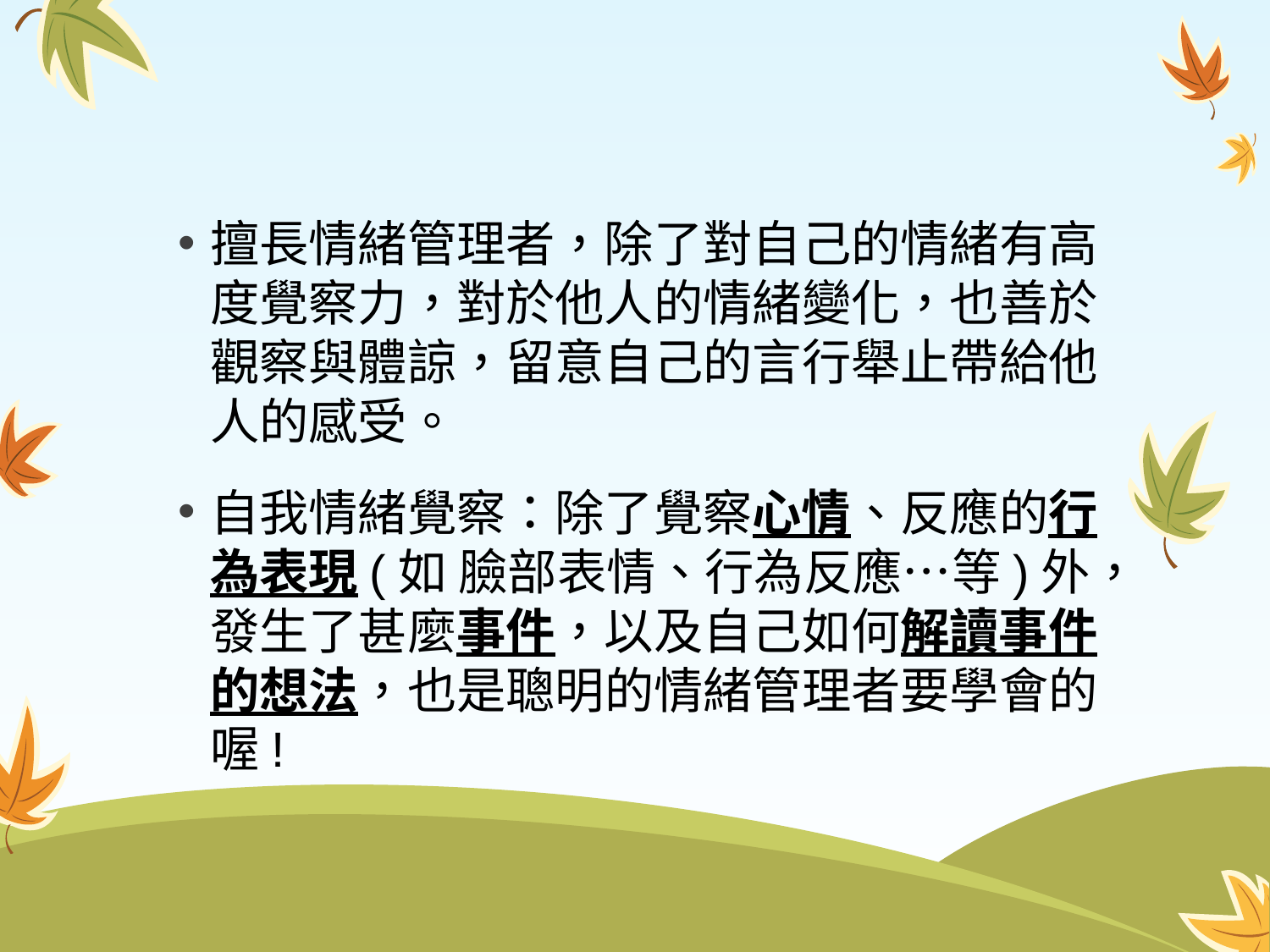

#
擅長情緒管理者，除了對自己的情緒有高度覺察力，對於他人的情緒變化，也善於觀察與體諒，留意自己的言行舉止帶給他人的感受。
自我情緒覺察：除了覺察心情、反應的行為表現(如 臉部表情、行為反應…等)外，發生了甚麼事件，以及自己如何解讀事件的想法，也是聰明的情緒管理者要學會的喔!